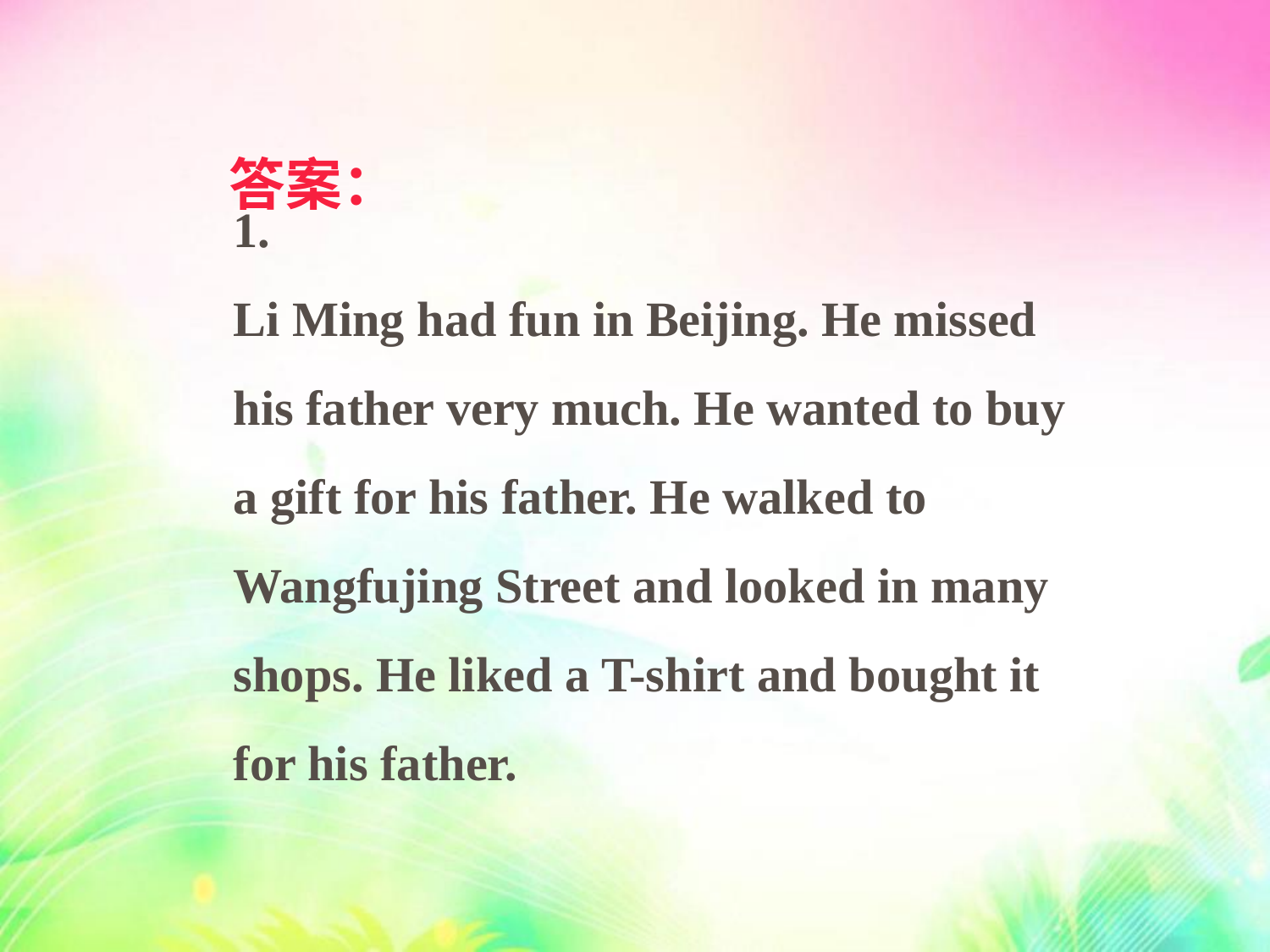

答案：
1.
Li Ming had fun in Beijing. He missed his father very much. He wanted to buy a gift for his father. He walked to Wangfujing Street and looked in many shops. He liked a T-shirt and bought it for his father.